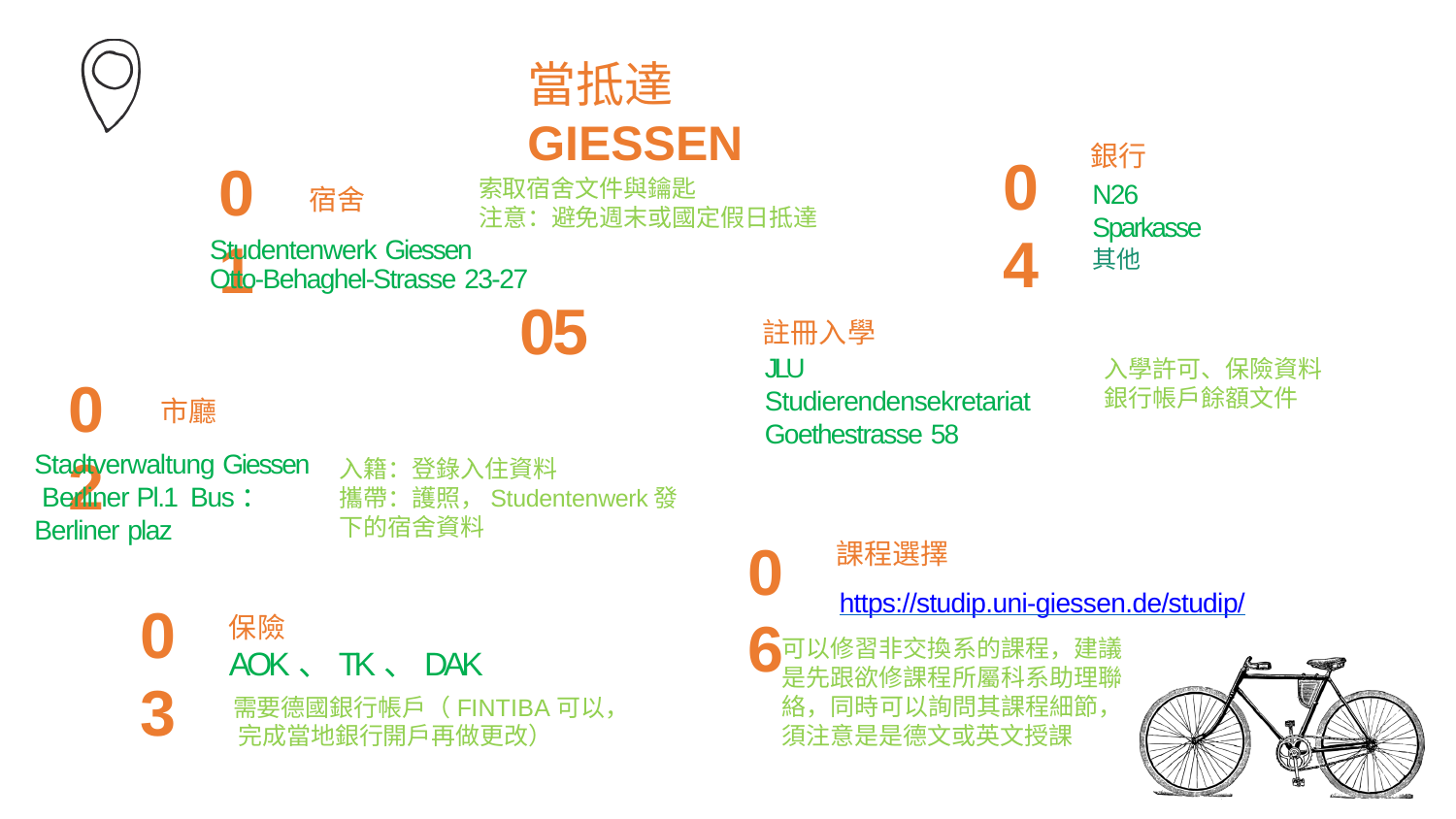

當抵達GIESSEN
銀行
N26
Sparkasse
其他
# 04
01
索取宿舍文件與鑰匙
宿舍
注意：避免週末或國定假日抵達
Studentenwerk Giessen
Otto-Behaghel-Strasse 23-27
05
市廳
註冊入學
JLU Studierendensekretariat
Goethestrasse 58
入學許可、保險資料 銀行帳戶餘額文件
02
Stadtverwaltung Giessen  Berliner Pl.1  Bus：Berliner plaz
入籍：登錄入住資料
攜帶：護照，Studentenwerk發 下的宿舍資料
課程選擇
https://studip.uni-giessen.de/studip/
06
03
保險
AOK、TK、DAK
需要德國銀行帳戶（FINTIBA可以， 完成當地銀行開戶再做更改）
可以修習非交換系的課程，建議 是先跟欲修課程所屬科系助理聯 絡，同時可以詢問其課程細節， 須注意是是德文或英文授課